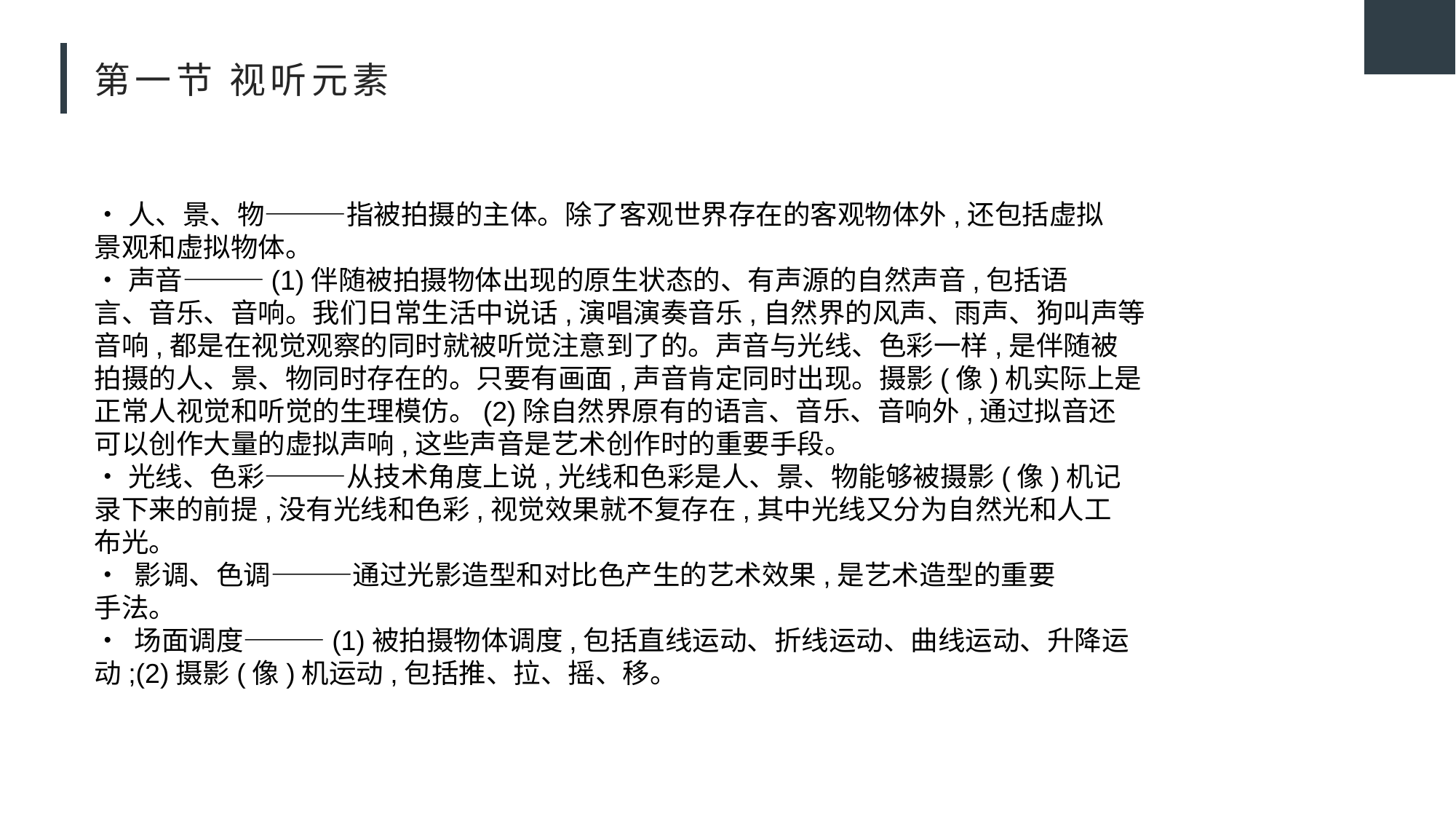

# 第一节 视听元素
•人、景、物———指被拍摄的主体。除了客观世界存在的客观物体外,还包括虚拟
景观和虚拟物体。
•声音———(1)伴随被拍摄物体出现的原生状态的、有声源的自然声音,包括语
言、音乐、音响。我们日常生活中说话,演唱演奏音乐,自然界的风声、雨声、狗叫声等
音响,都是在视觉观察的同时就被听觉注意到了的。声音与光线、色彩一样,是伴随被
拍摄的人、景、物同时存在的。只要有画面,声音肯定同时出现。摄影(像)机实际上是
正常人视觉和听觉的生理模仿。(2)除自然界原有的语言、音乐、音响外,通过拟音还
可以创作大量的虚拟声响,这些声音是艺术创作时的重要手段。
•光线、色彩———从技术角度上说,光线和色彩是人、景、物能够被摄影(像)机记
录下来的前提,没有光线和色彩,视觉效果就不复存在,其中光线又分为自然光和人工
布光。
• 影调、色调———通过光影造型和对比色产生的艺术效果,是艺术造型的重要
手法。
• 场面调度———(1)被拍摄物体调度,包括直线运动、折线运动、曲线运动、升降运
动;(2)摄影(像)机运动,包括推、拉、摇、移。